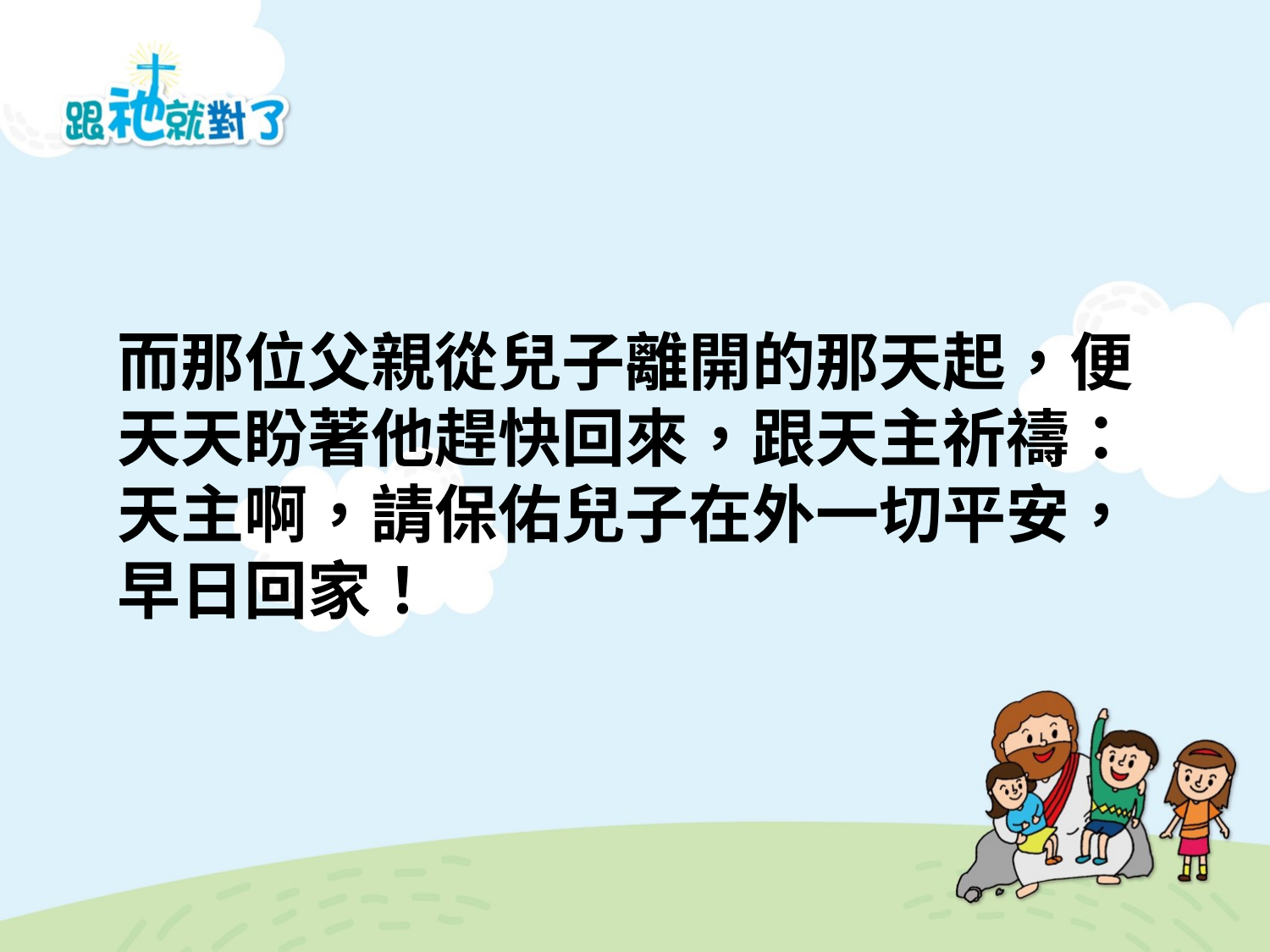

而那位父親從兒子離開的那天起，便天天盼著他趕快回來，跟天主祈禱：天主啊，請保佑兒子在外一切平安，早日回家！